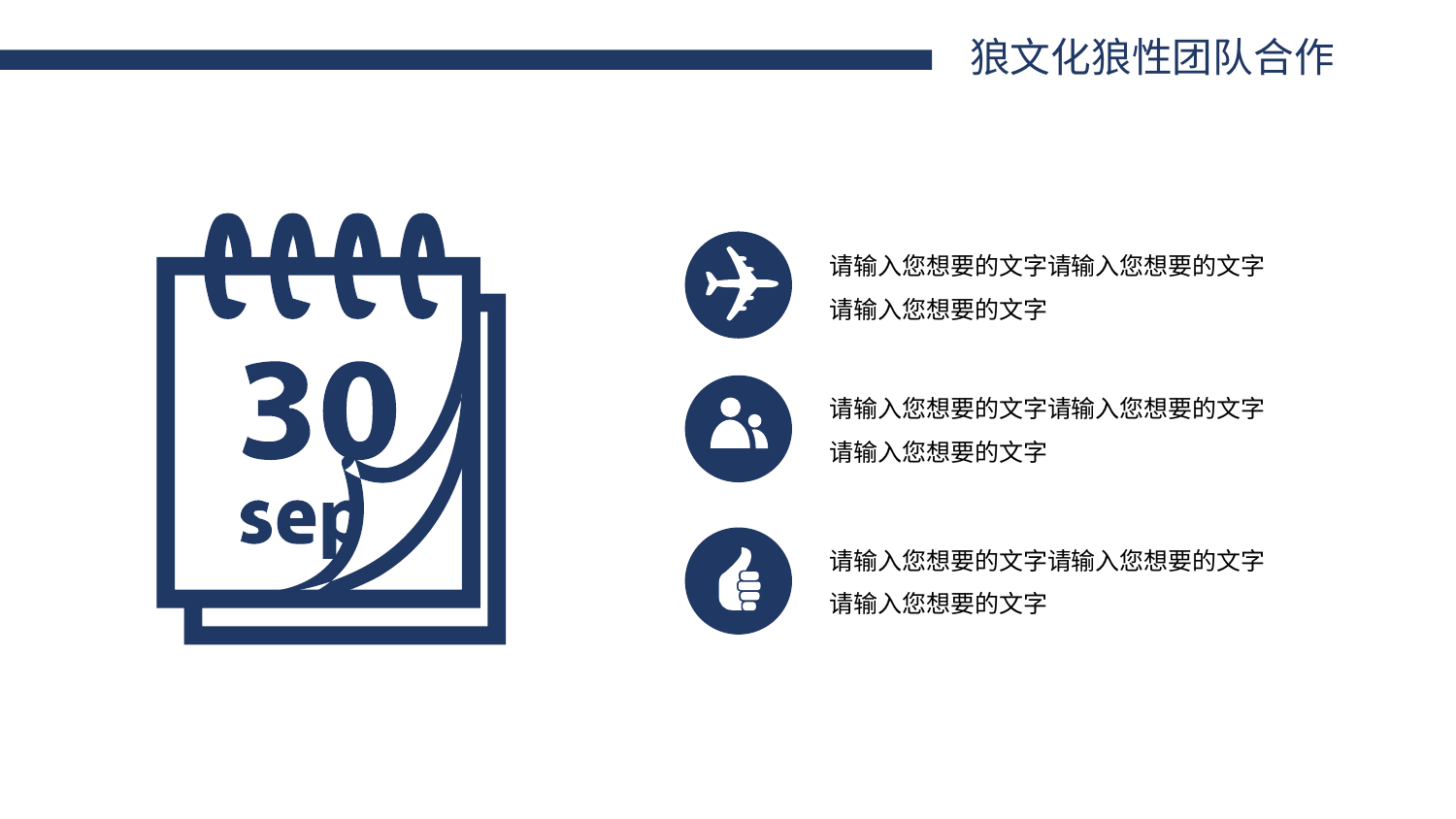

狼文化狼性团队合作

请输入您想要的文字请输入您想要的文字请输入您想要的文字

请输入您想要的文字请输入您想要的文字请输入您想要的文字

请输入您想要的文字请输入您想要的文字请输入您想要的文字